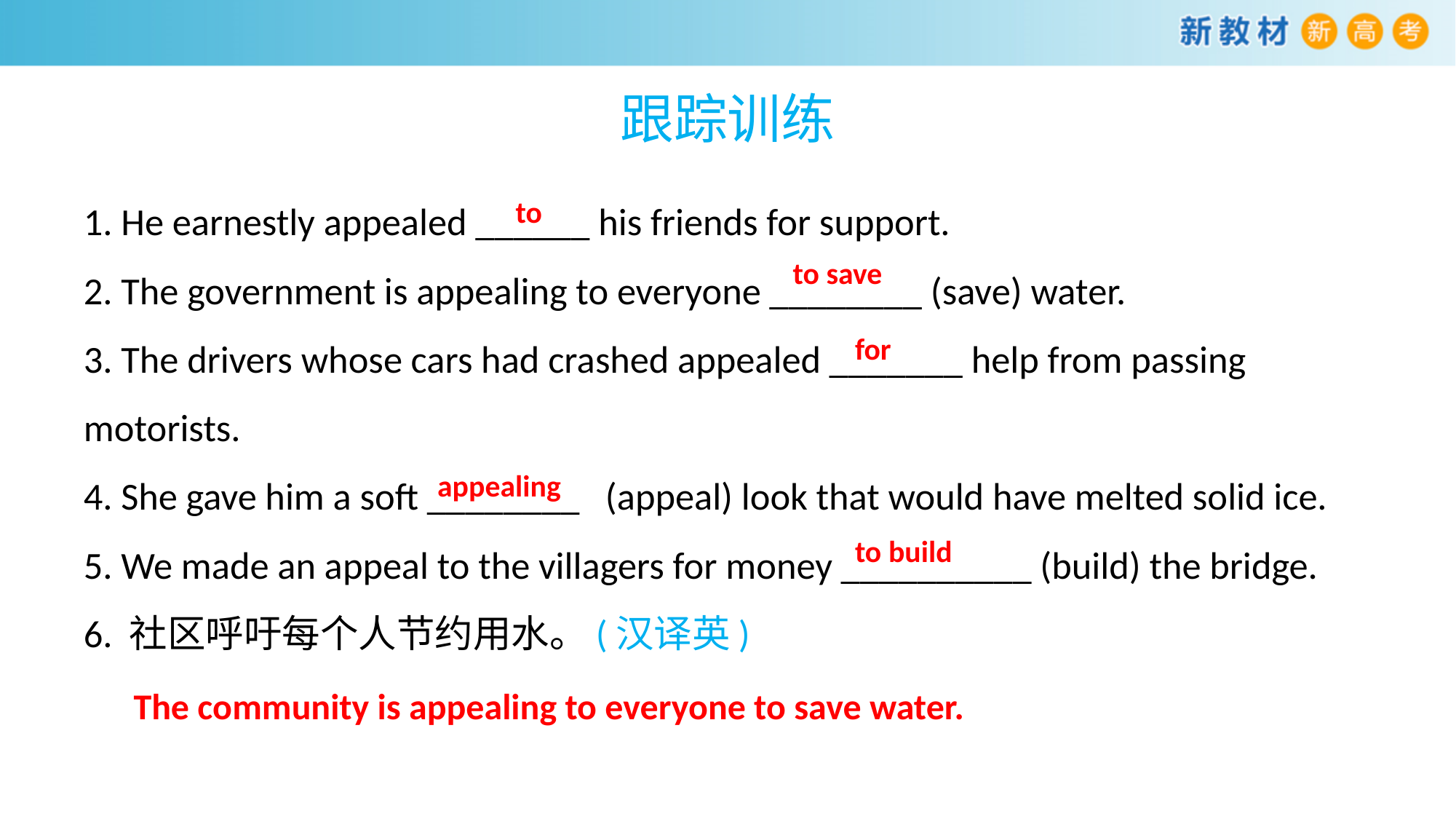

# 跟踪训练
1. He earnestly appealed ______ his friends for support.
2. The government is appealing to everyone ________ (save) water.
3. The drivers whose cars had crashed appealed _______ help from passing motorists.
4. She gave him a soft ________   (appeal) look that would have melted solid ice.
5. We made an appeal to the villagers for money __________ (build) the bridge.
6. 社区呼吁每个人节约用水。(汉译英)

 to
to save
for
appealing
to build
The community is appealing to everyone to save water.